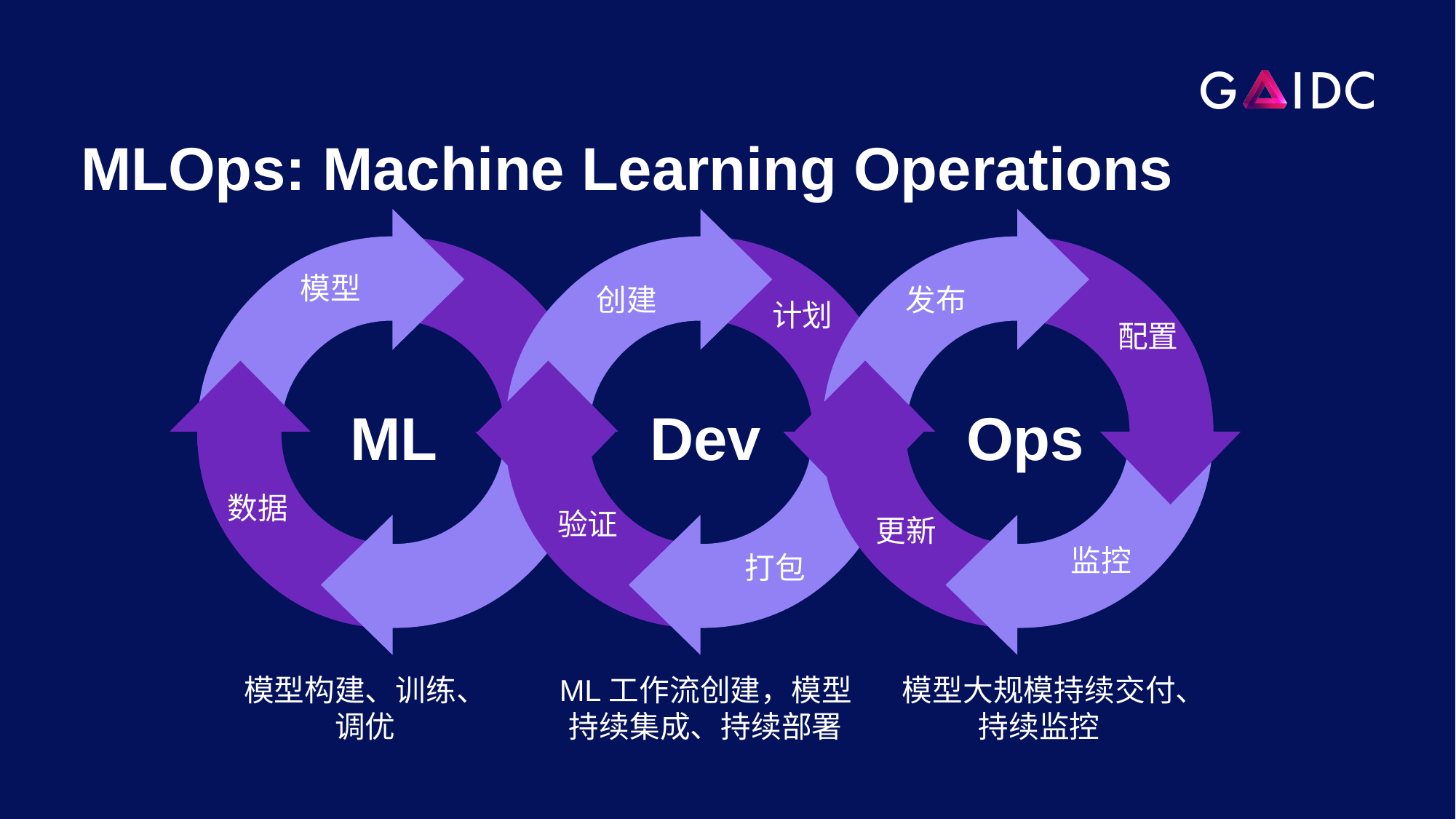

MLOps: Machine Learning Operations

模型
创建
发布
计划
配置

ML
Dev
Ops
03
03

数据
验证
更新
监控
打包
模型构建、训练、调优
ML工作流创建，模型持续集成、持续部署
模型大规模持续交付、持续监控